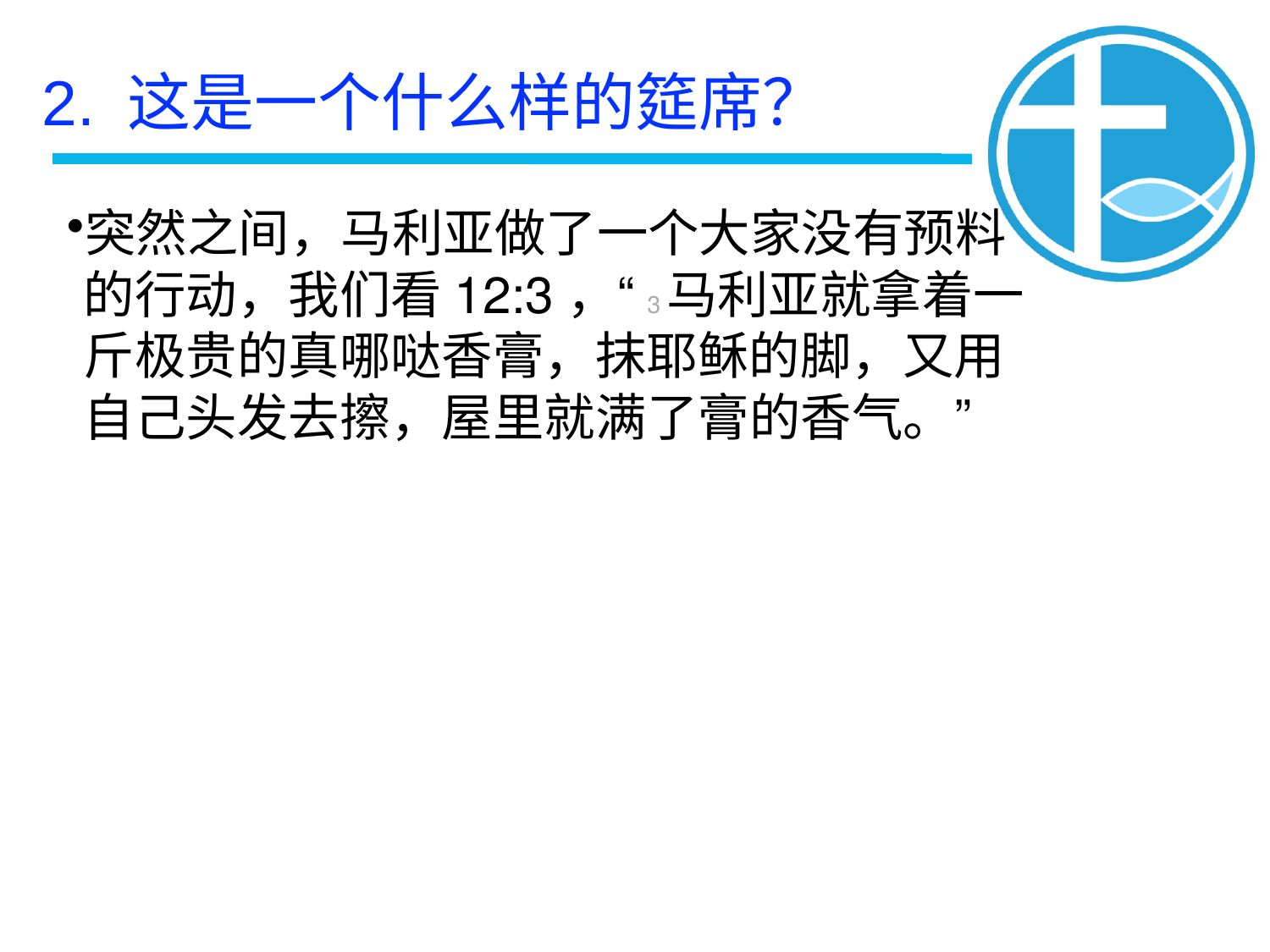

2. 这是一个什么样的筵席？
突然之间，马利亚做了一个大家没有预料的行动，我们看12:3，“3马利亚就拿着一斤极贵的真哪哒香膏，抹耶稣的脚，又用自己头发去擦，屋里就满了膏的香气。”